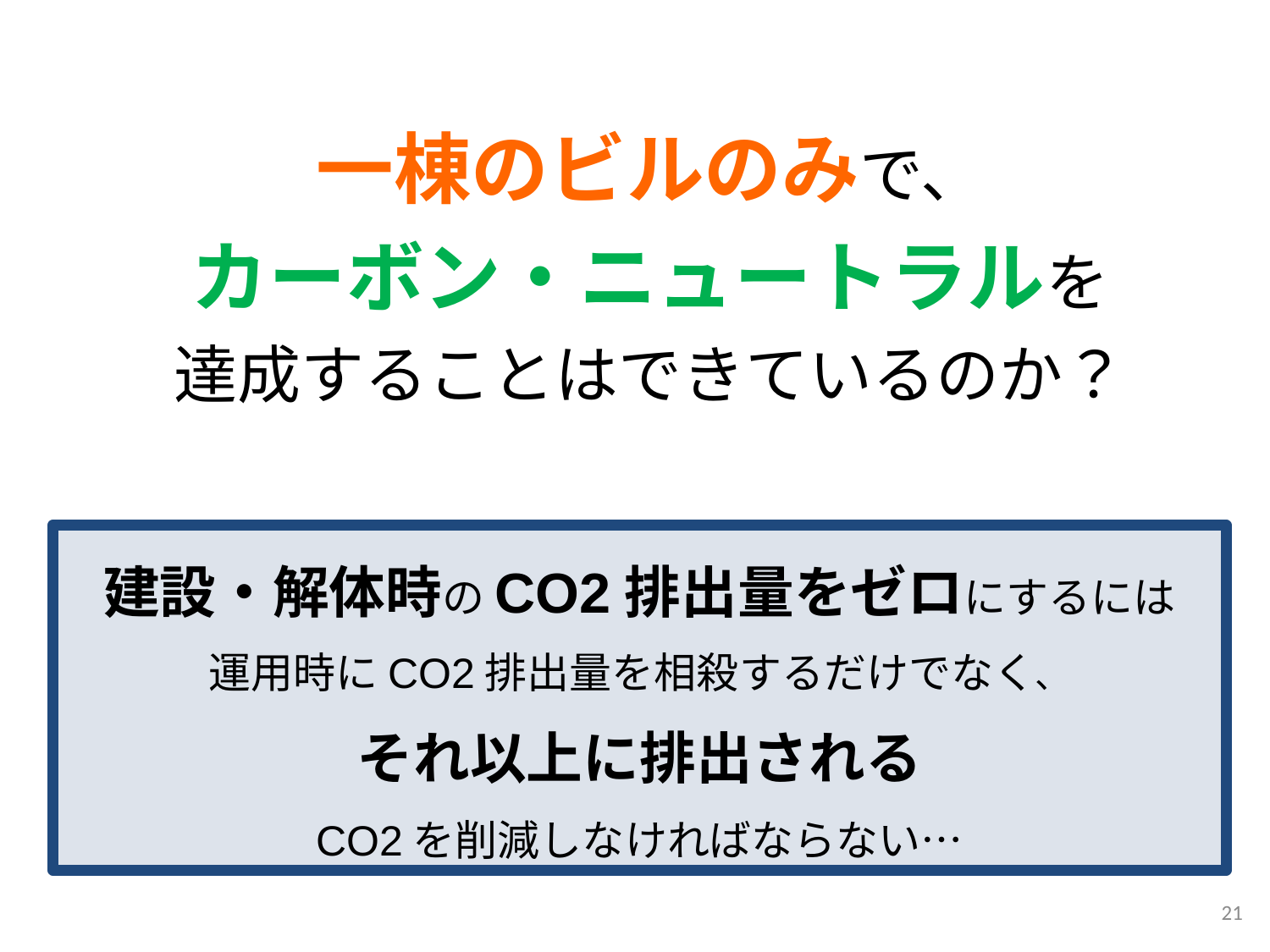

一棟のビルのみで、
カーボン・ニュートラルを
達成することはできているのか？

建設・解体時のCO2排出量をゼロにするには

運用時にCO2排出量を相殺するだけでなく、

それ以上に排出される

CO2を削減しなければならない…
21